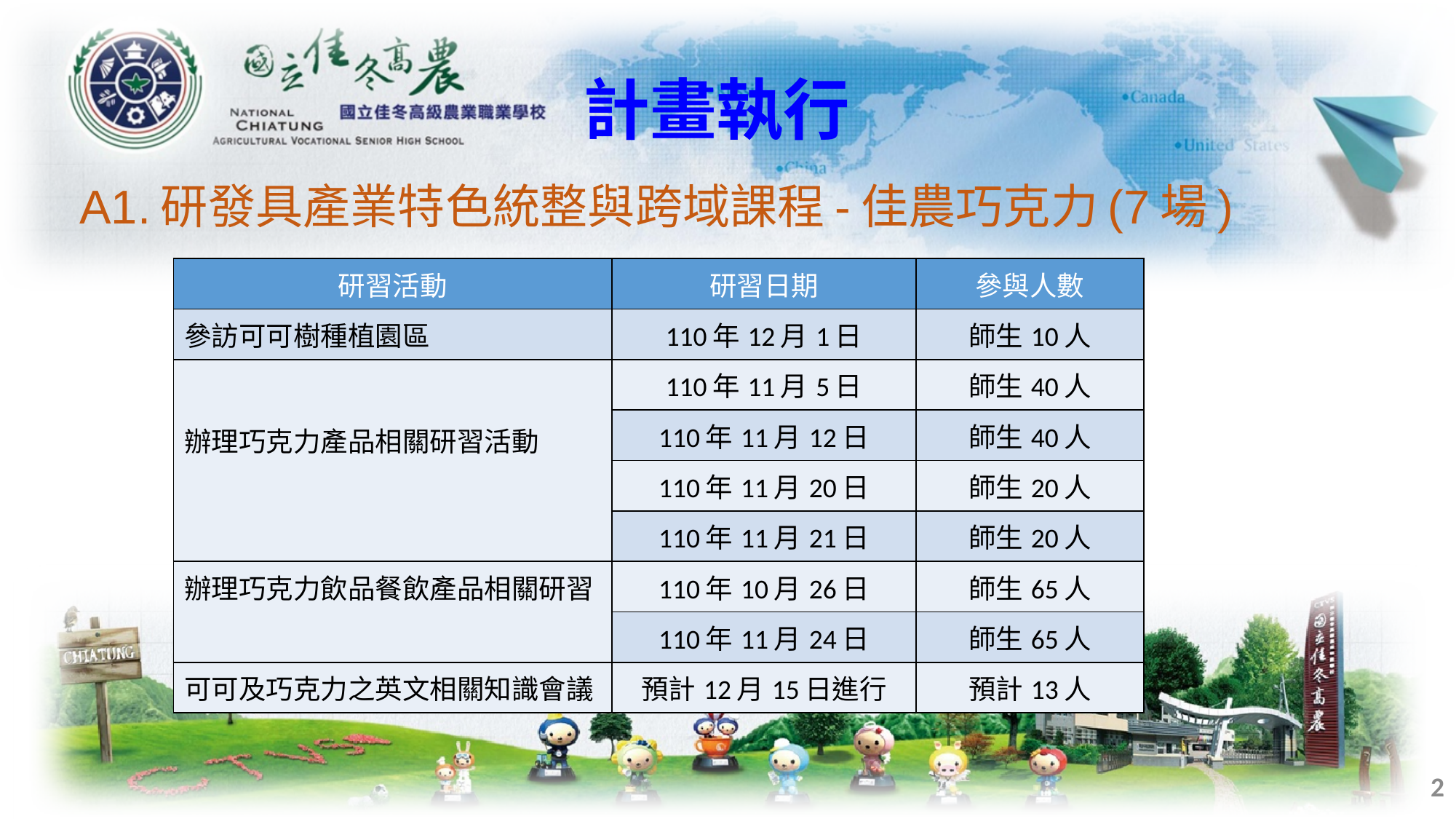

計畫執行
# A1.研發具產業特色統整與跨域課程-佳農巧克力(7場)
| 研習活動 | 研習日期 | 參與人數 |
| --- | --- | --- |
| 參訪可可樹種植園區 | 110年12月1日 | 師生10人 |
| 辦理巧克力產品相關研習活動 | 110年11月5日 | 師生40人 |
|  | 110年11月12日 | 師生40人 |
|  | 110年11月20日 | 師生20人 |
|  | 110年11月21日 | 師生20人 |
| 辦理巧克力飲品餐飲產品相關研習 | 110年10月26日 | 師生65人 |
|  | 110年11月24日 | 師生65人 |
| 可可及巧克力之英文相關知識會議 | 預計12月15日進行 | 預計13人 |
2